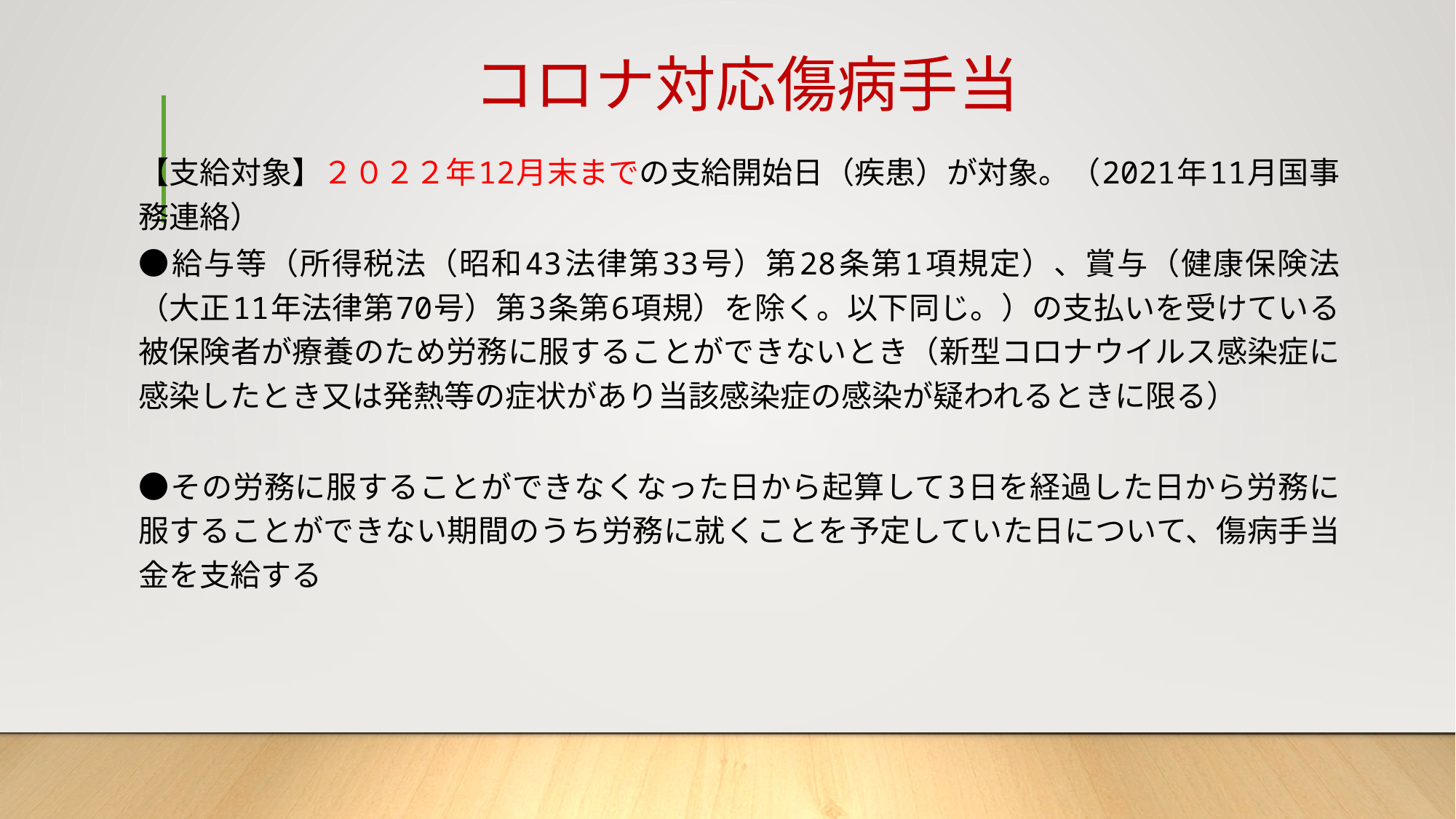

# コロナ対応傷病手当
【支給対象】２０２２年12月末までの支給開始日（疾患）が対象。（2021年11月国事務連絡）
●給与等（所得税法（昭和43法律第33号）第28条第1項規定）、賞与（健康保険法（大正11年法律第70号）第3条第6項規）を除く。以下同じ。）の支払いを受けている被保険者が療養のため労務に服することができないとき（新型コロナウイルス感染症に感染したとき又は発熱等の症状があり当該感染症の感染が疑われるときに限る）
●その労務に服することができなくなった日から起算して3日を経過した日から労務に服することができない期間のうち労務に就くことを予定していた日について、傷病手当金を支給する